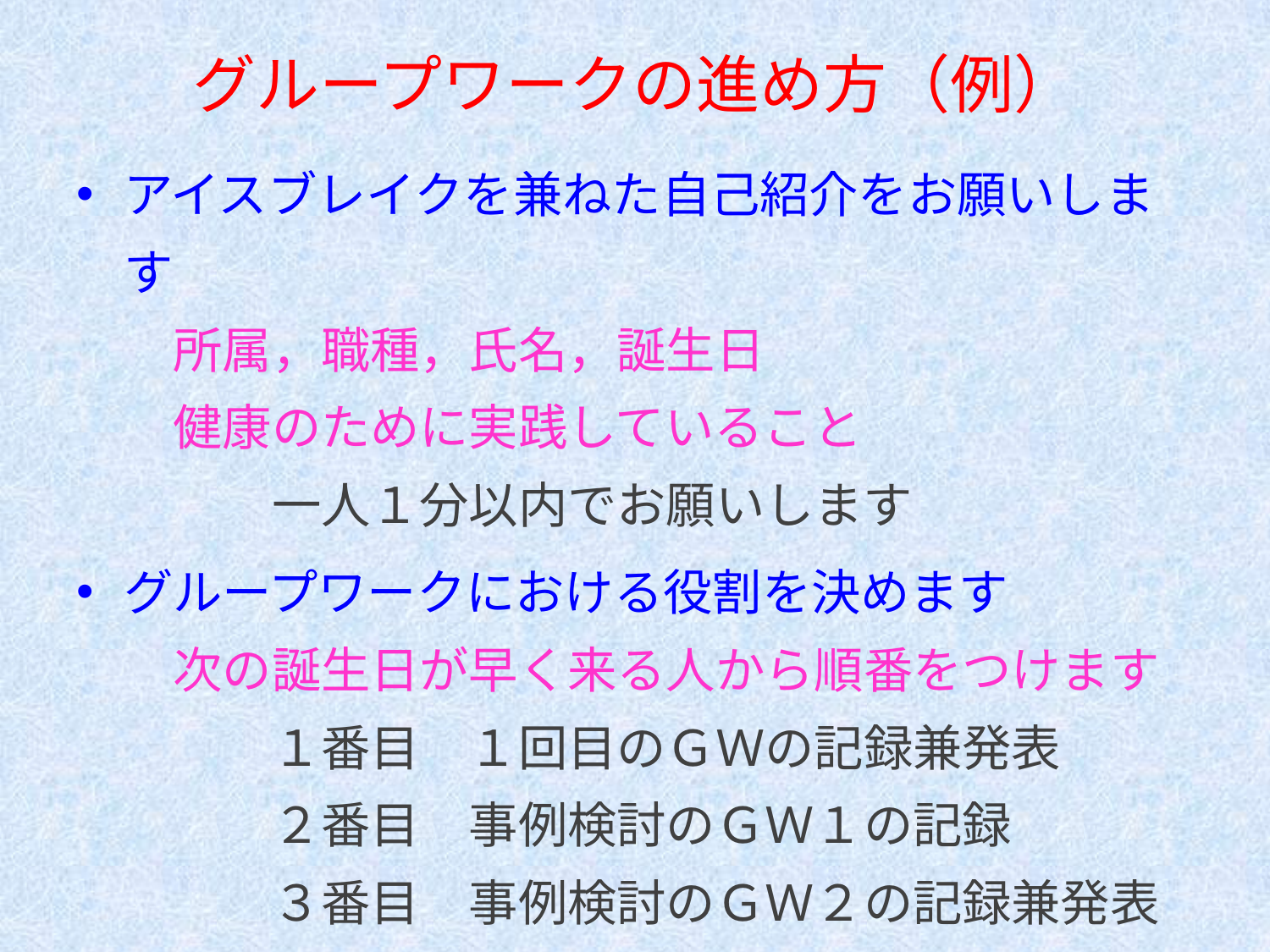

# グループワークの進め方（例）
アイスブレイクを兼ねた自己紹介をお願いします
　所属，職種，氏名，誕生日
　健康のために実践していること
　　　一人１分以内でお願いします
グループワークにおける役割を決めます
　次の誕生日が早く来る人から順番をつけます
　　　１番目　１回目のＧＷの記録兼発表
　　　２番目　事例検討のＧＷ１の記録
　　　３番目　事例検討のＧＷ２の記録兼発表
　ファシリテーターは，司会・進行をお願いします